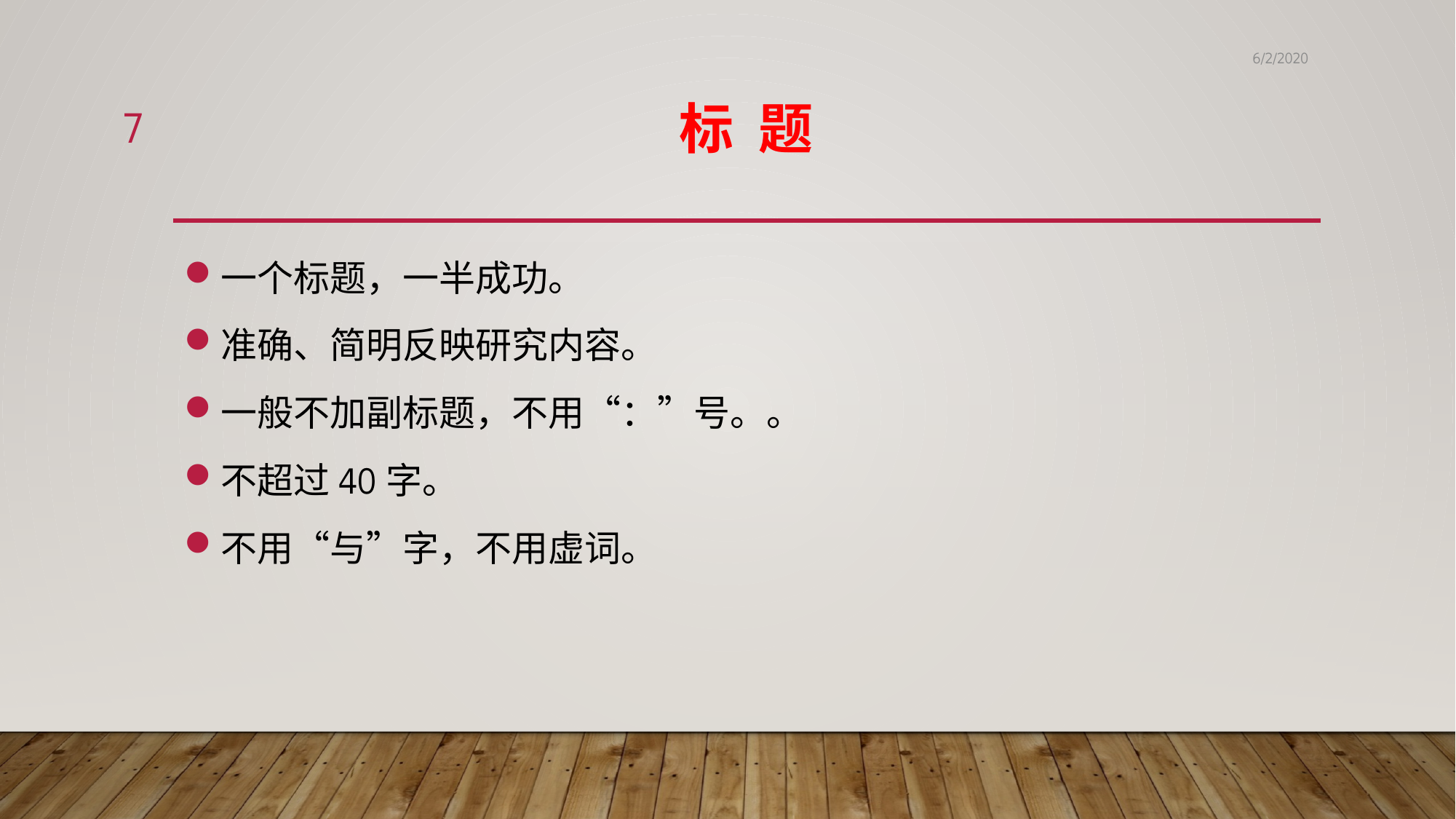

6/2/2020
7
# 标  题
一个标题，一半成功。
准确、简明反映研究内容。
一般不加副标题，不用“：”号。。
不超过40字。
不用“与”字，不用虚词。